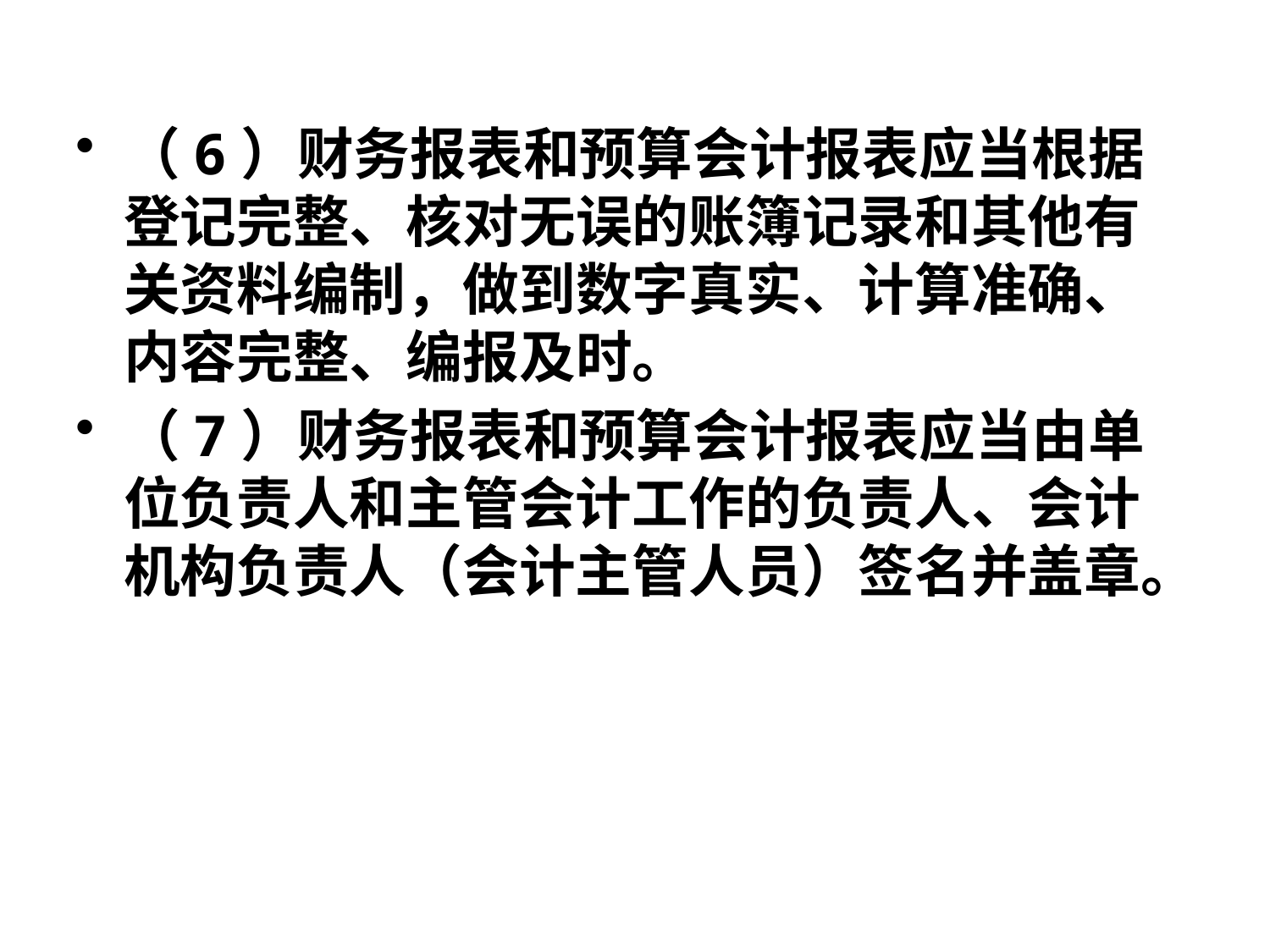

（6）财务报表和预算会计报表应当根据登记完整、核对无误的账簿记录和其他有关资料编制，做到数字真实、计算准确、内容完整、编报及时。
（7）财务报表和预算会计报表应当由单位负责人和主管会计工作的负责人、会计机构负责人（会计主管人员）签名并盖章。